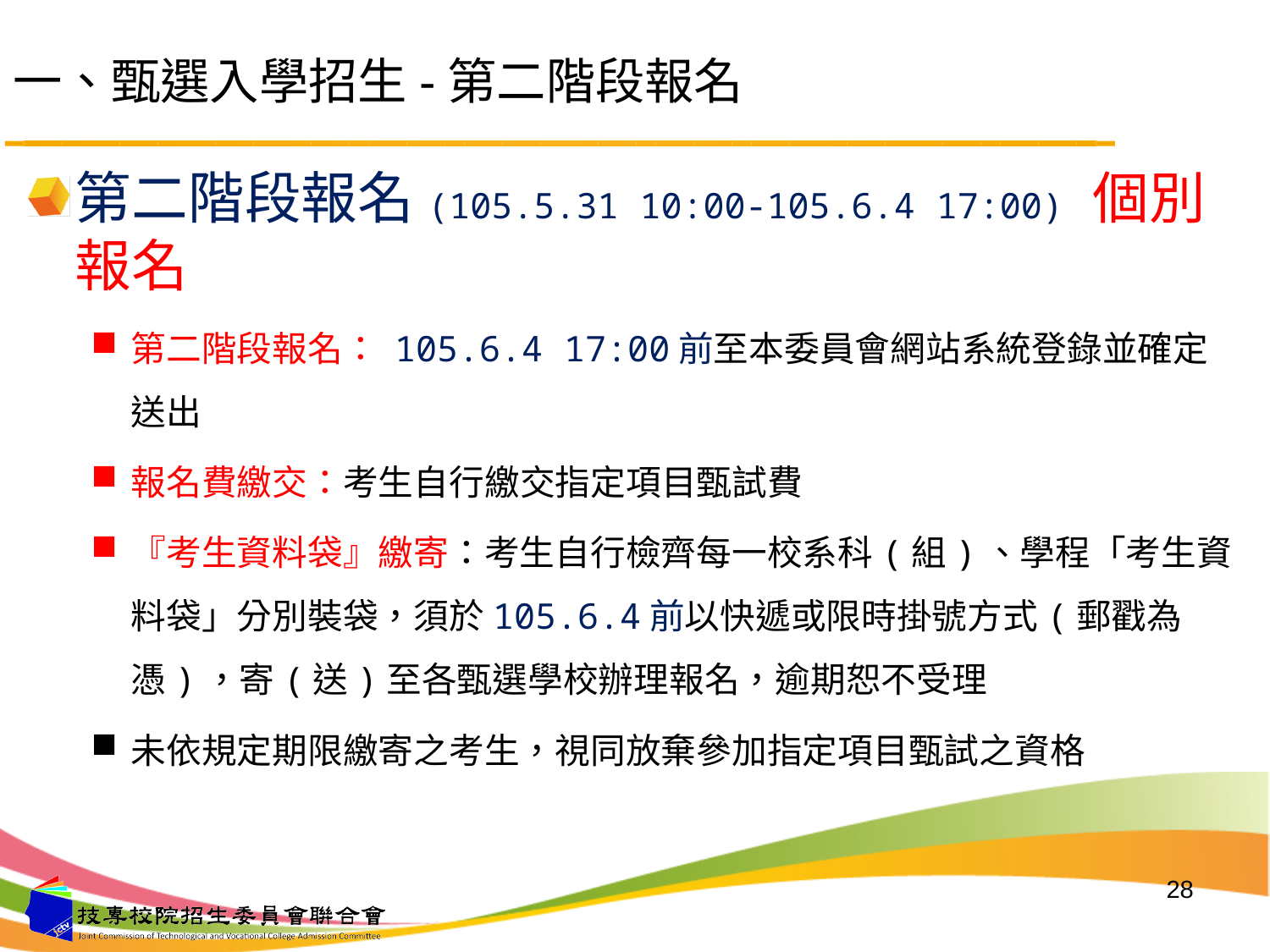

# 一、甄選入學招生-第二階段報名
第二階段報名(105.5.31 10:00-105.6.4 17:00) 個別報名
第二階段報名： 105.6.4 17:00前至本委員會網站系統登錄並確定送出
報名費繳交：考生自行繳交指定項目甄試費
『考生資料袋』繳寄：考生自行檢齊每一校系科(組)、學程「考生資料袋」分別裝袋，須於105.6.4前以快遞或限時掛號方式(郵戳為憑)，寄(送)至各甄選學校辦理報名，逾期恕不受理
未依規定期限繳寄之考生，視同放棄參加指定項目甄試之資格
28